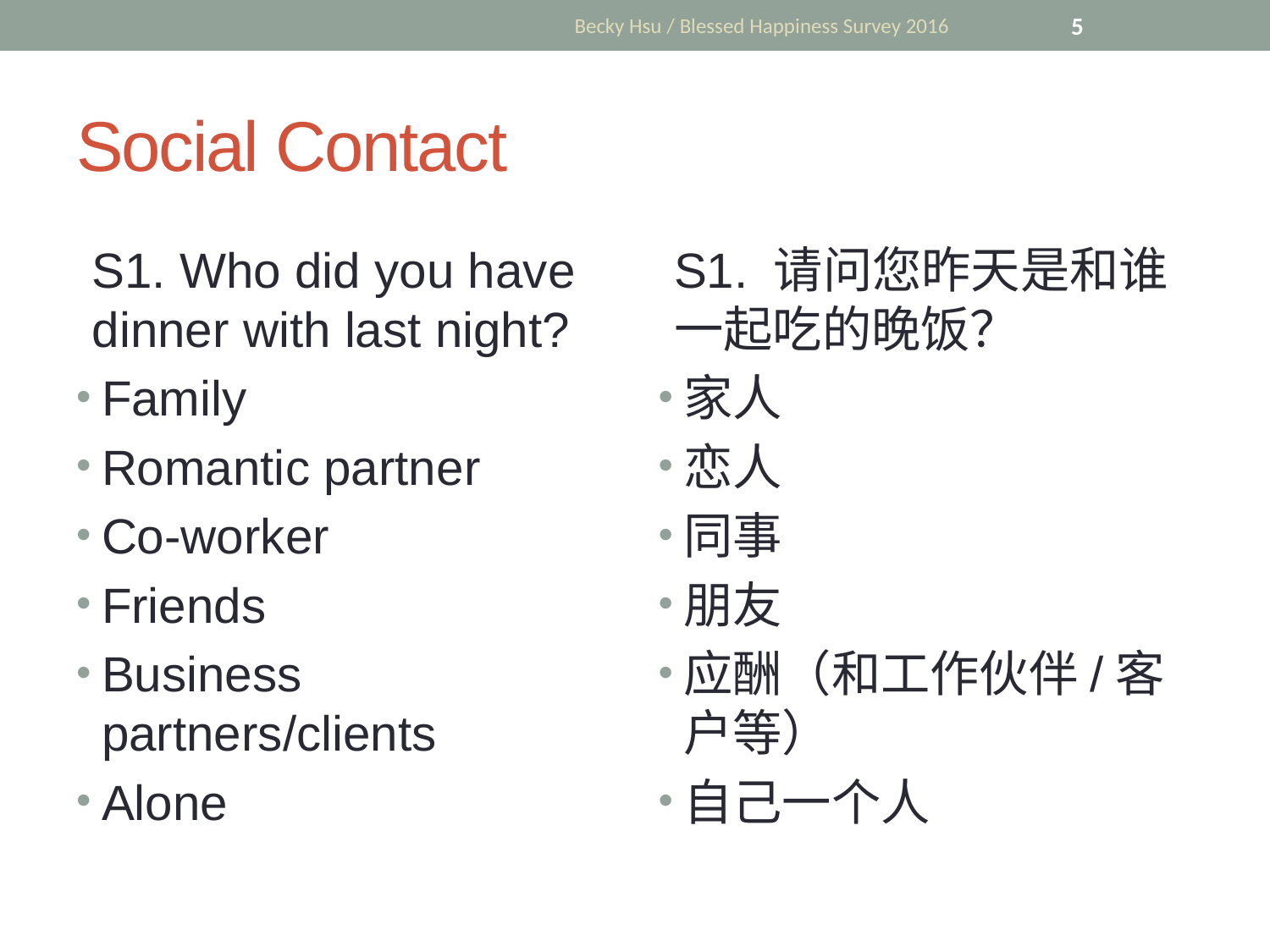

Becky Hsu / Blessed Happiness Survey 2016
5
# Social Contact
S1. Who did you have dinner with last night?
Family
Romantic partner
Co-worker
Friends
Business partners/clients
Alone
S1. 请问您昨天是和谁一起吃的晚饭？
家人
恋人
同事
朋友
应酬（和工作伙伴/客户等）
自己一个人